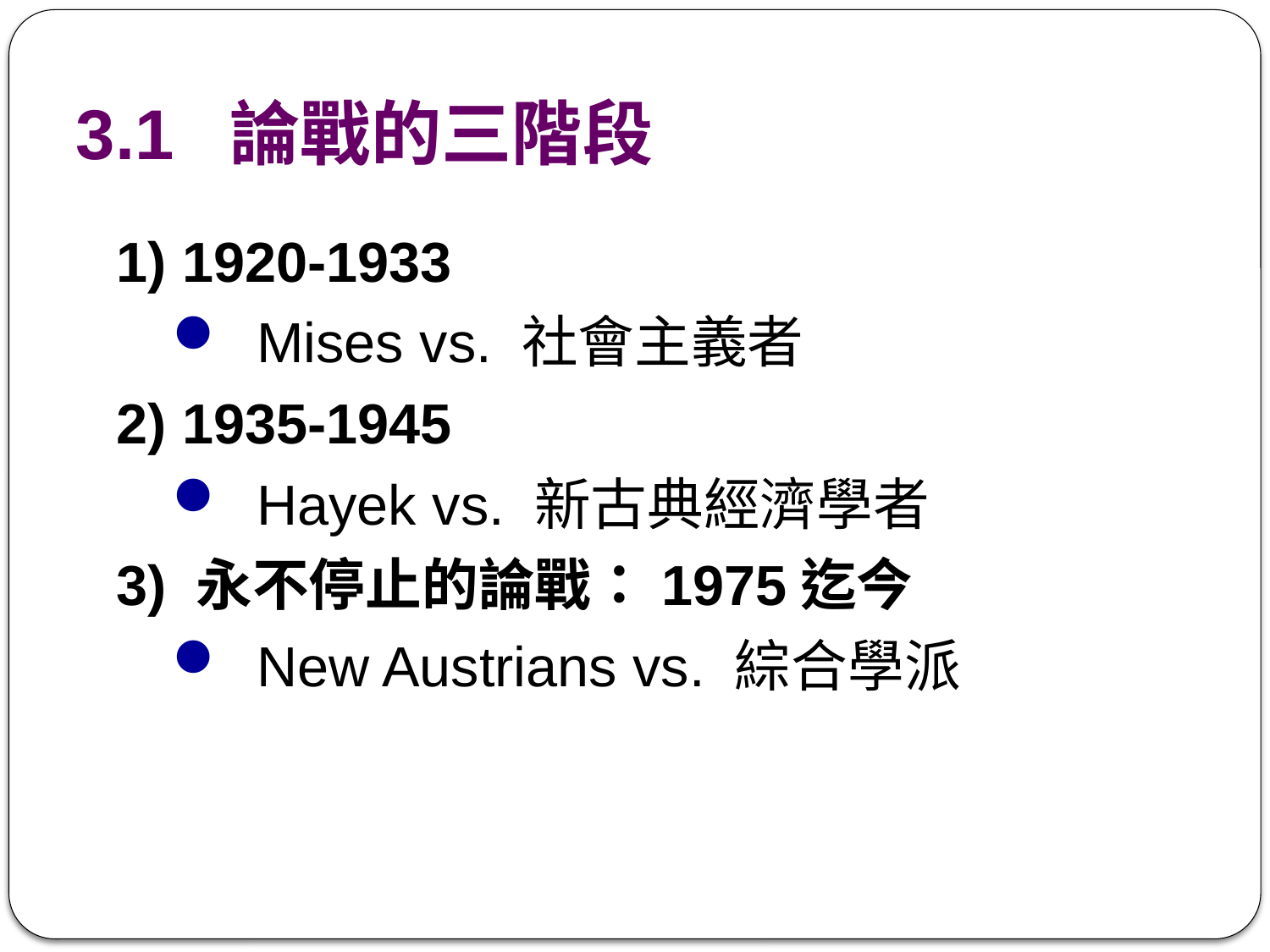

# 3.1  論戰的三階段
1) 1920-1933
Mises vs. 社會主義者
2) 1935-1945
Hayek vs. 新古典經濟學者
3) 永不停止的論戰：1975迄今
New Austrians vs. 綜合學派
22